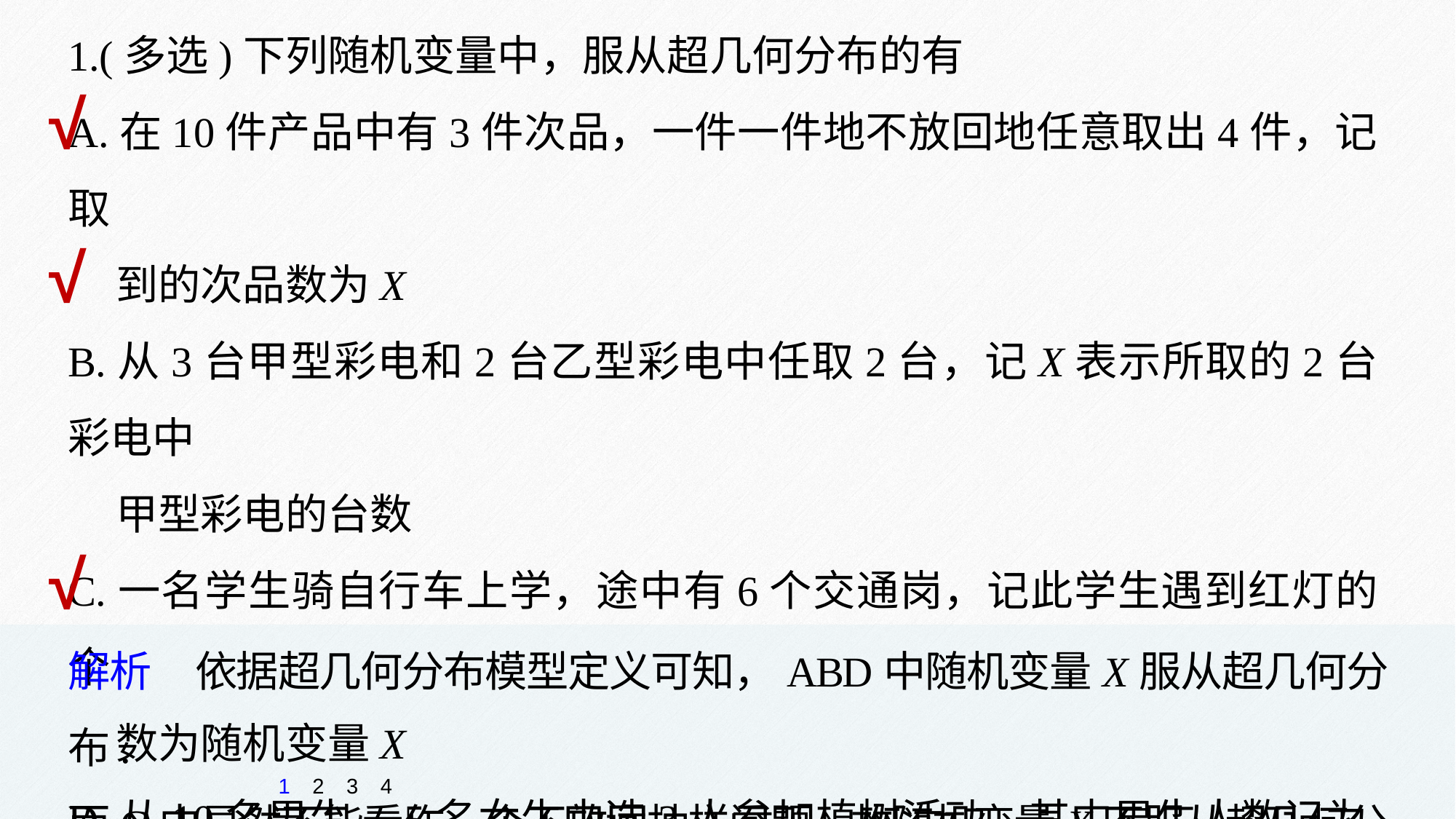

1.(多选)下列随机变量中，服从超几何分布的有
A.在10件产品中有3件次品，一件一件地不放回地任意取出4件，记取
    到的次品数为X
B.从3台甲型彩电和2台乙型彩电中任取2台，记X表示所取的2台彩电中
    甲型彩电的台数
C.一名学生骑自行车上学，途中有6个交通岗，记此学生遇到红灯的个
    数为随机变量X
D.从10名男生，5名女生中选3人参加植树活动，其中男生人数记为X
√
√
√
解析　依据超几何分布模型定义可知，ABD中随机变量X服从超几何分布.
而C中显然不能看作一个不放回抽样问题，故随机变量X不服从超几何分布.
1
2
3
4